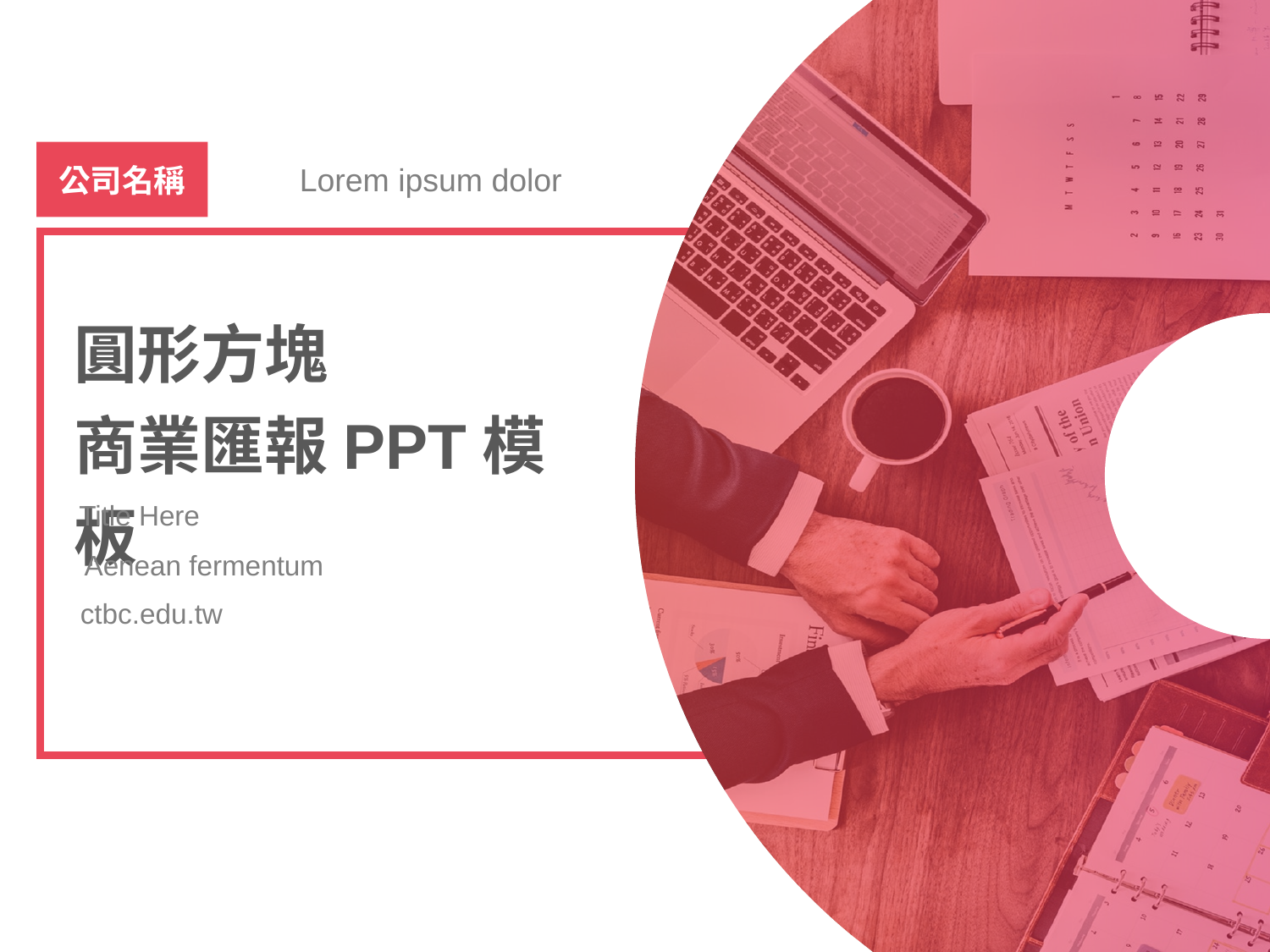

公司名稱
Lorem ipsum dolor

圓形方塊
商業匯報PPT模板

Title Here
Aenean fermentum
ctbc.edu.tw